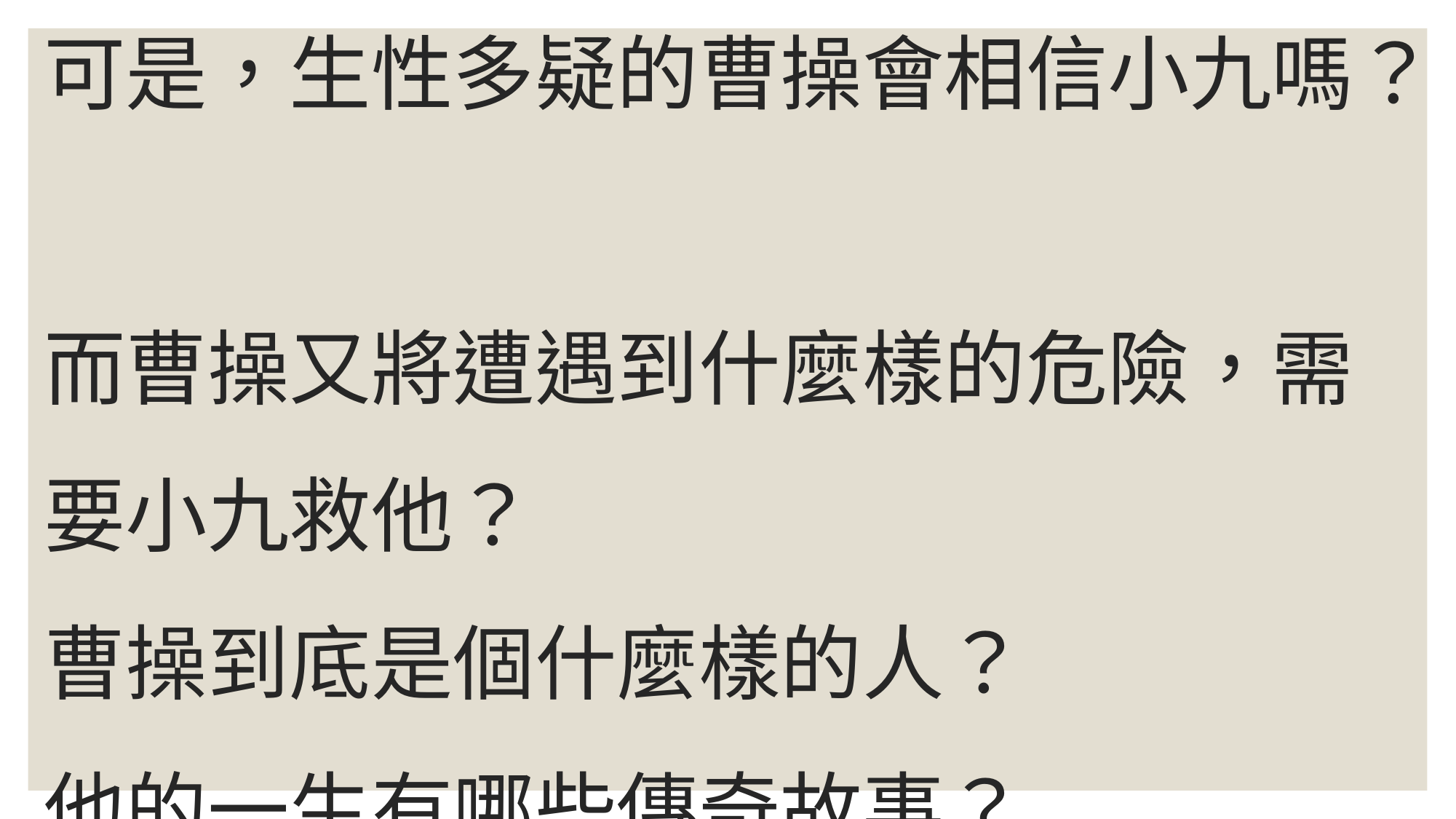

# 可是，生性多疑的曹操會相信小九嗎？ 而曹操又將遭遇到什麼樣的危險，需要小九救他？ 曹操到底是個什麼樣的人？ 他的一生有哪些傳奇故事？